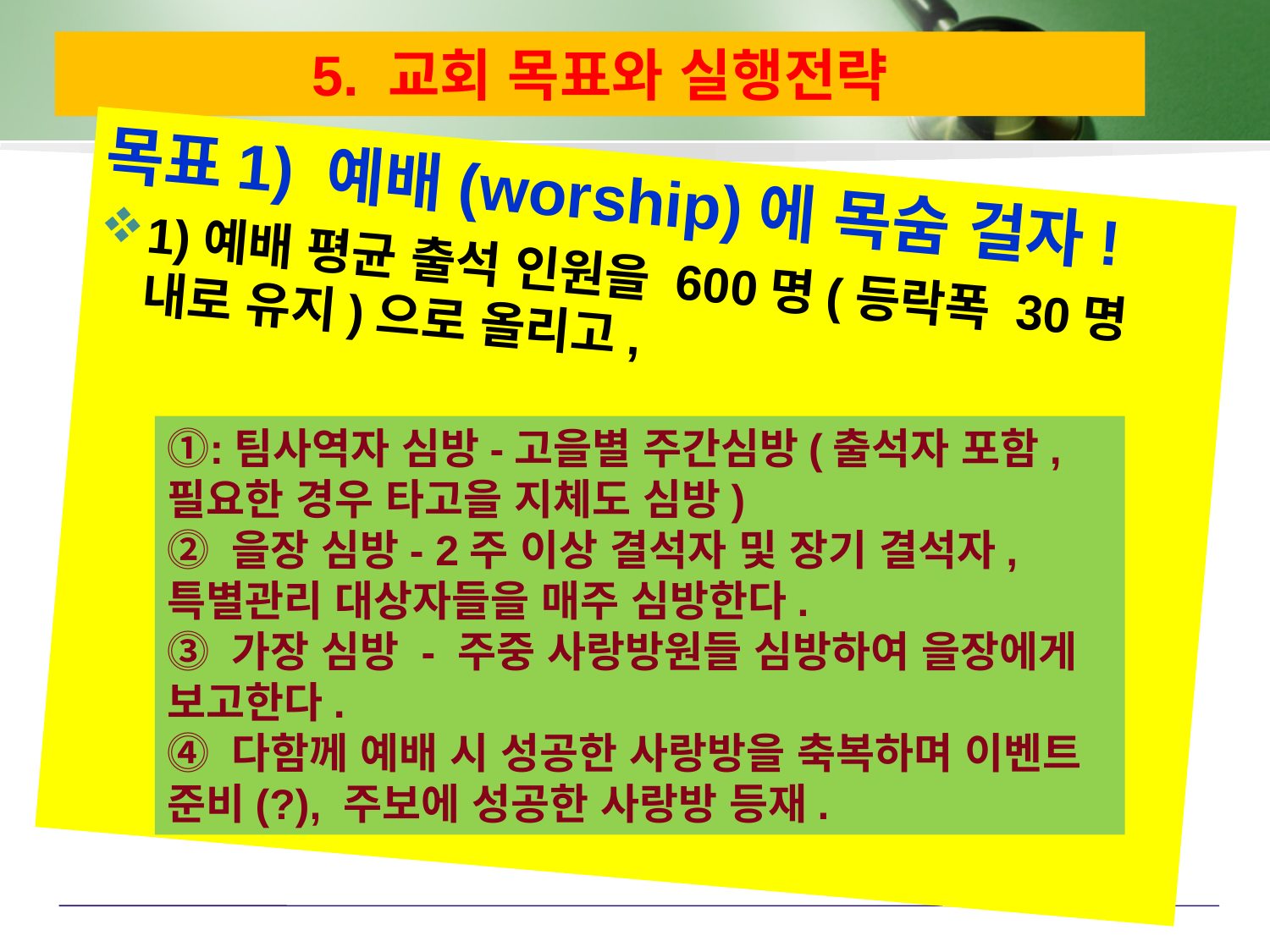

# 5. 교회 목표와 실행전략
목표1) 예배(worship)에 목숨 걸자!
1)예배 평균 출석 인원을 600명(등락폭 30명 내로 유지)으로 올리고,

⓵:팀사역자 심방-고을별 주간심방(출석자 포함, 필요한 경우 타고을 지체도 심방)
⓶ 을장 심방- 2주 이상 결석자 및 장기 결석자, 특별관리 대상자들을 매주 심방한다.
⓷ 가장 심방 - 주중 사랑방원들 심방하여 을장에게 보고한다.
⓸ 다함께 예배 시 성공한 사랑방을 축복하며 이벤트 준비(?), 주보에 성공한 사랑방 등재.